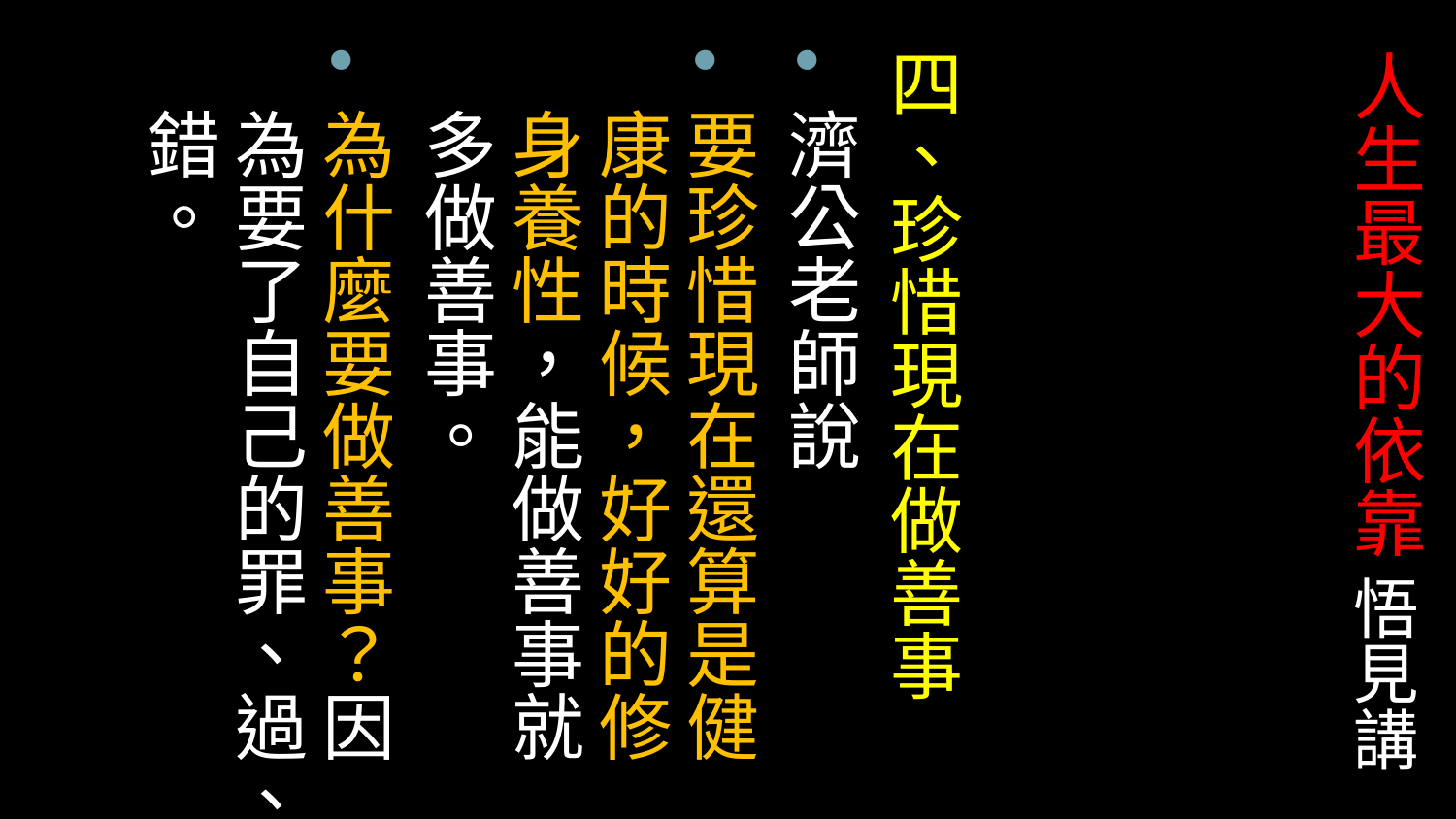

四、珍惜現在做善事
濟公老師說
要珍惜現在還算是健康的時候，好好的修身養性，能做善事就多做善事。
為什麼要做善事？因為要了自己的罪、過、錯。

# 人生最大的依靠 悟見講